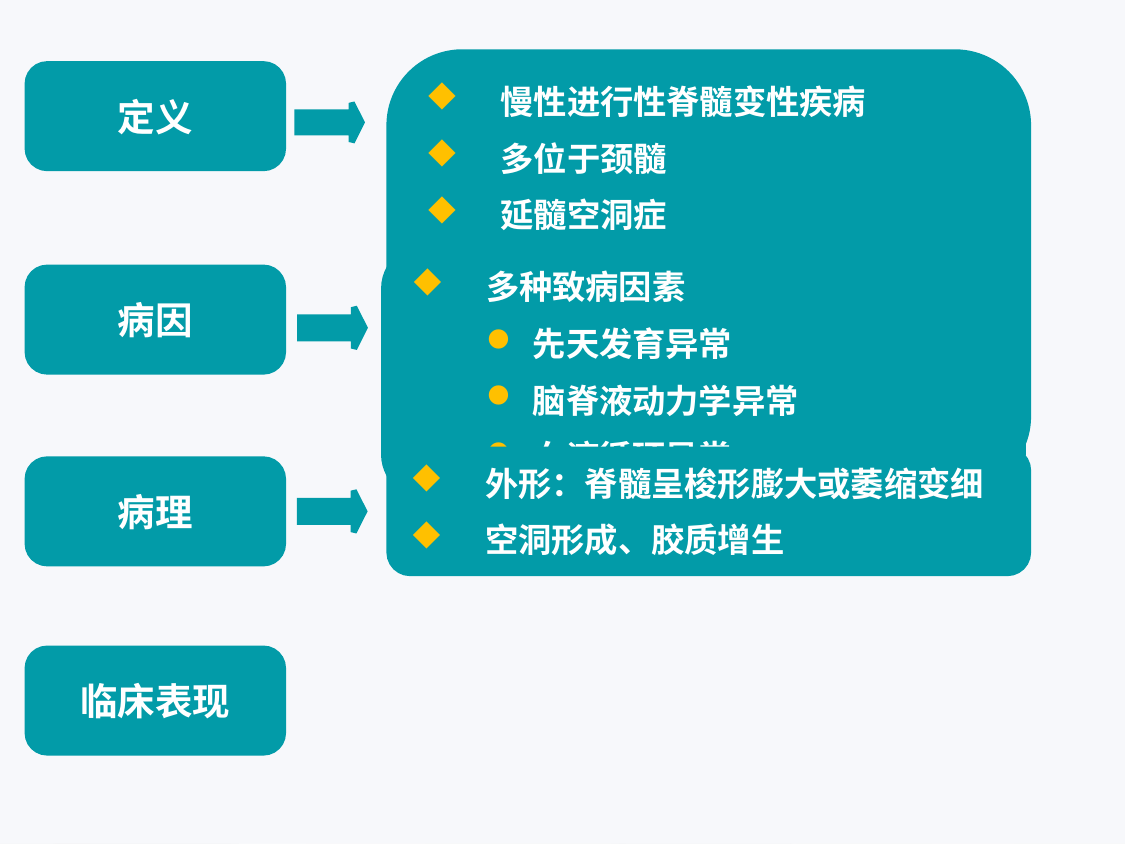

慢性进行性脊髓变性疾病
多位于颈髓
延髓空洞症
典型表现
节段性分离性感觉障碍
病变节段支配区肌萎缩
营养障碍
定义

多种致病因素
先天发育异常
脑脊液动力学异常
血液循环异常
病因

外形：脊髓呈梭形膨大或萎缩变细
空洞形成、胶质增生
病理

临床表现